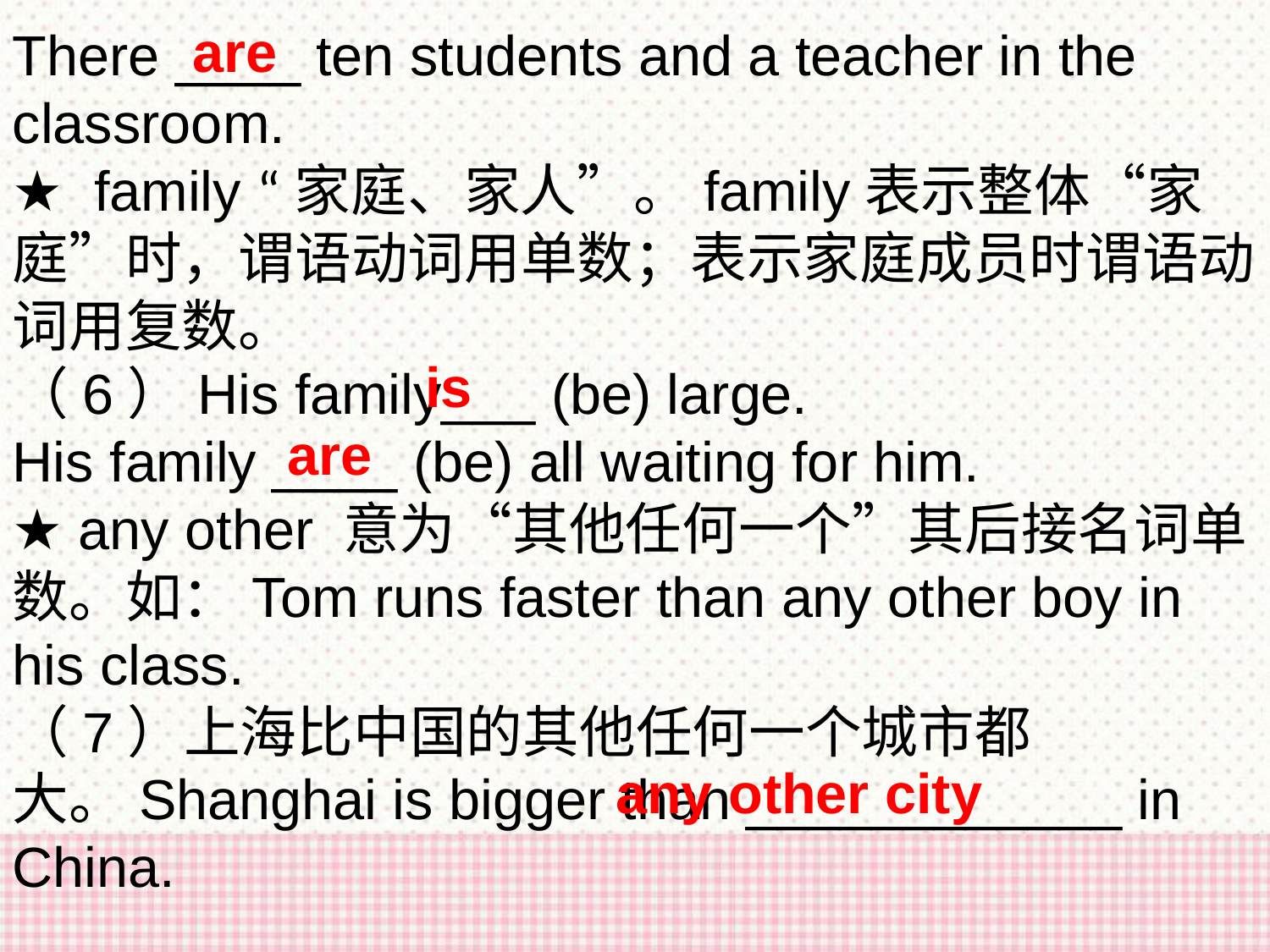

are
There ____ ten students and a teacher in the classroom.
★  family “家庭、家人”。family表示整体“家庭”时，谓语动词用单数；表示家庭成员时谓语动词用复数。
（6）His family___ (be) large.
His family ____ (be) all waiting for him.
★ any other 意为“其他任何一个”其后接名词单数。如：Tom runs faster than any other boy in his class.
（7）上海比中国的其他任何一个城市都大。Shanghai is bigger than ____________ in China.
is
are
any other city